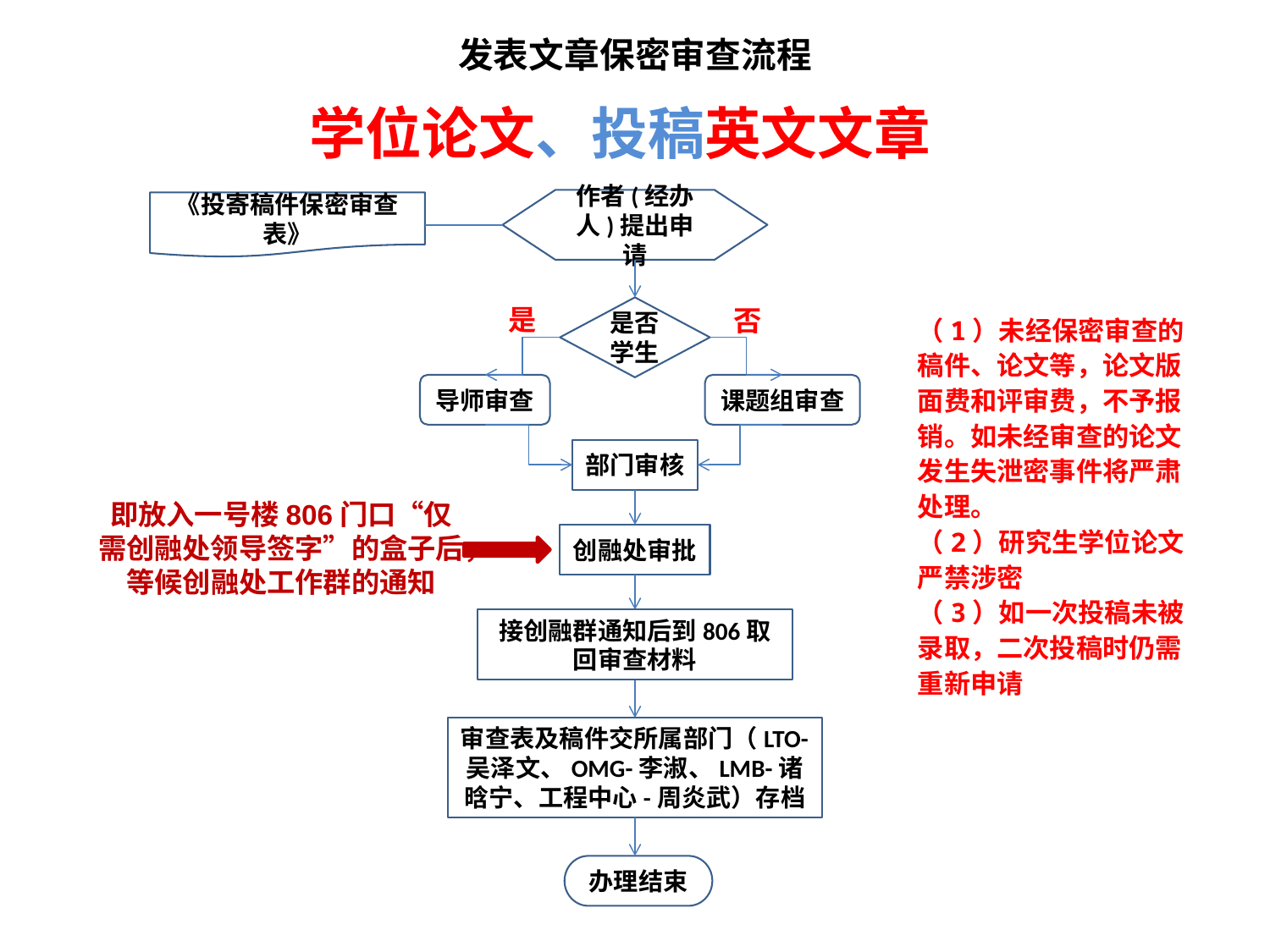

发表文章保密审查流程
学位论文、投稿英文文章
作者(经办人)提出申请
《投寄稿件保密审查表》
是
否
是否学生
导师审查
课题组审查
部门审核
创融处审批
接创融群通知后到806取回审查材料
即放入一号楼806门口“仅需创融处领导签字”的盒子后，等候创融处工作群的通知

审查表及稿件交所属部门（LTO-吴泽文、OMG-李淑、LMB-诸晗宁、工程中心-周炎武）存档
办理结束
（1）未经保密审查的稿件、论文等，论文版面费和评审费，不予报销。如未经审查的论文发生失泄密事件将严肃处理。
（2）研究生学位论文严禁涉密
（3）如一次投稿未被录取，二次投稿时仍需重新申请